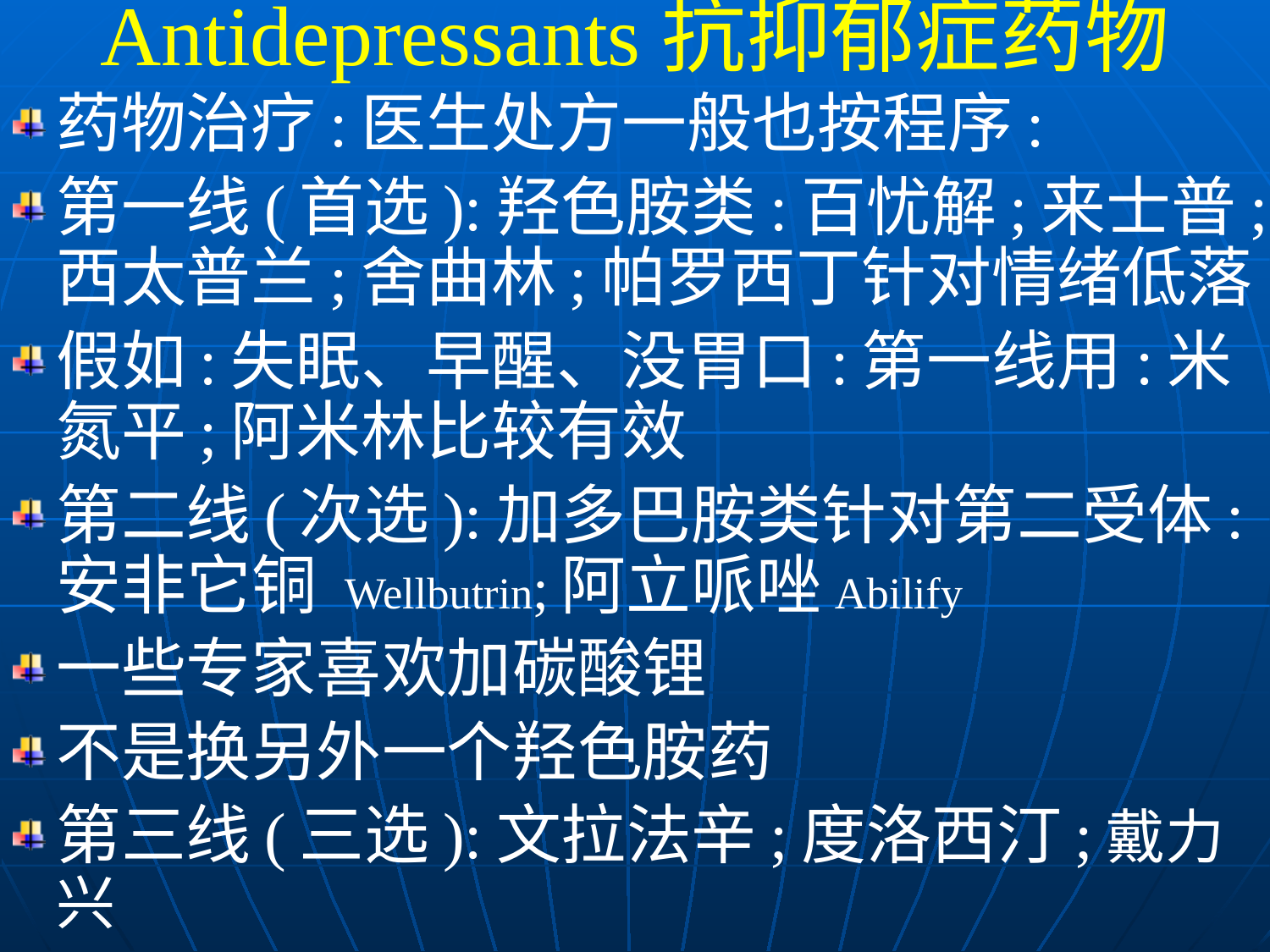

Antidepressants抗抑郁症药物
药物治疗:医生处方一般也按程序:
第一线(首选):羟色胺类:百忧解;来士普;西太普兰;舍曲林;帕罗西丁针对情绪低落
假如:失眠、早醒、没胃口:第一线用:米氮平;阿米林比较有效
第二线(次选):加多巴胺类针对第二受体:安非它铜 Wellbutrin;阿立哌唑Abilify
一些专家喜欢加碳酸锂
不是换另外一个羟色胺药
第三线(三选):文拉法辛;度洛西汀;戴力兴